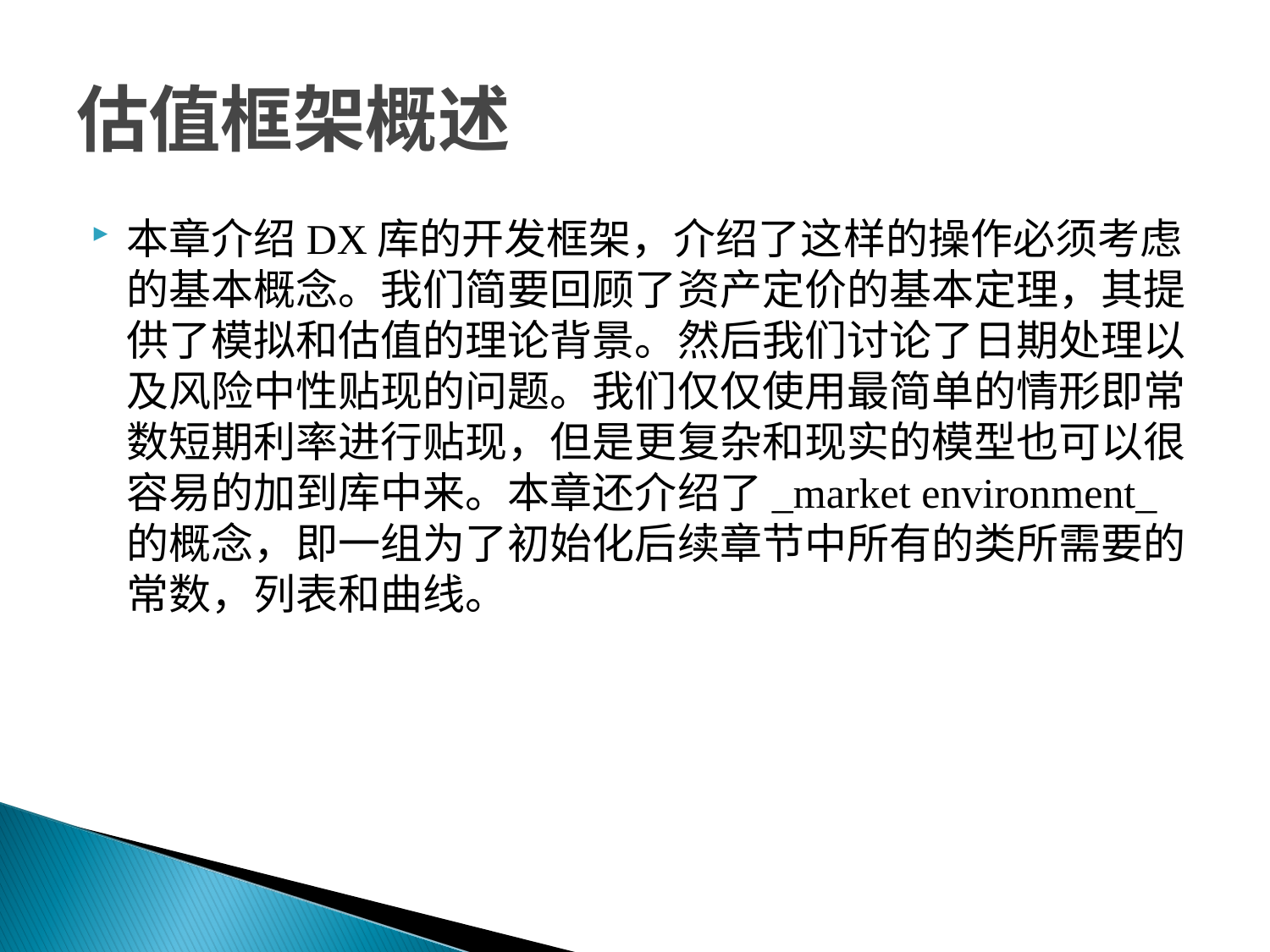

# 估值框架概述
本章介绍DX库的开发框架，介绍了这样的操作必须考虑的基本概念。我们简要回顾了资产定价的基本定理，其提供了模拟和估值的理论背景。然后我们讨论了日期处理以及风险中性贴现的问题。我们仅仅使用最简单的情形即常数短期利率进行贴现，但是更复杂和现实的模型也可以很容易的加到库中来。本章还介绍了_market environment_的概念，即一组为了初始化后续章节中所有的类所需要的常数，列表和曲线。